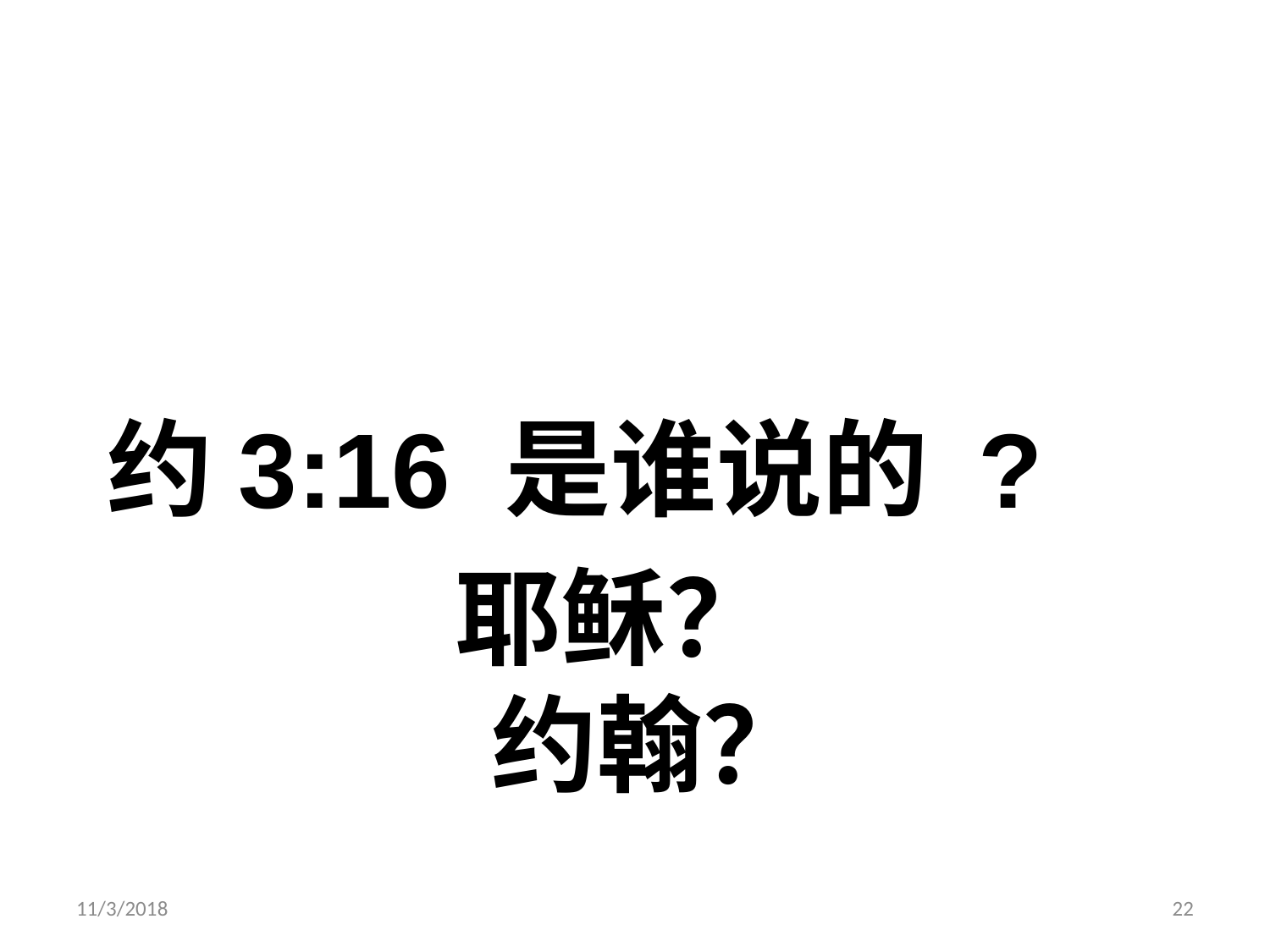

#

约3:16 是谁说的 ?

耶稣？
约翰？
11/3/2018
22